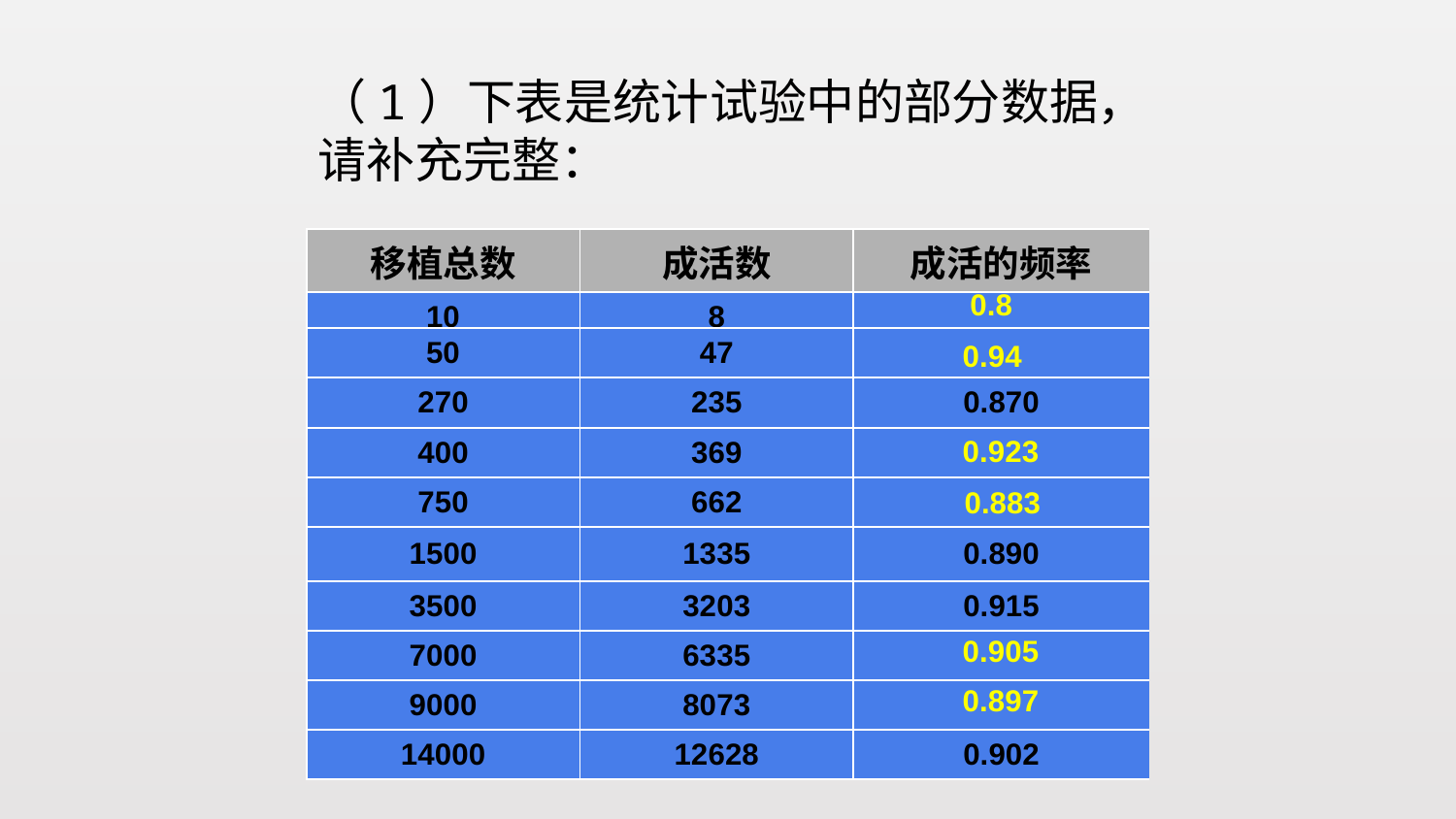

（1）下表是统计试验中的部分数据，请补充完整：
| 移植总数 | 成活数 | 成活的频率 |
| --- | --- | --- |
| 10 | 8 |  |
0.8
| 50 | 47 |  |
| --- | --- | --- |
| 270 | 235 | 0.870 |
| 400 | 369 |  |
| 750 | 662 |  |
| 1500 | 1335 | 0.890 |
| 3500 | 3203 | 0.915 |
| 7000 | 6335 |  |
| 9000 | 8073 |  |
| 14000 | 12628 | 0.902 |
0.94
0.923
0.883

0.905
0.897